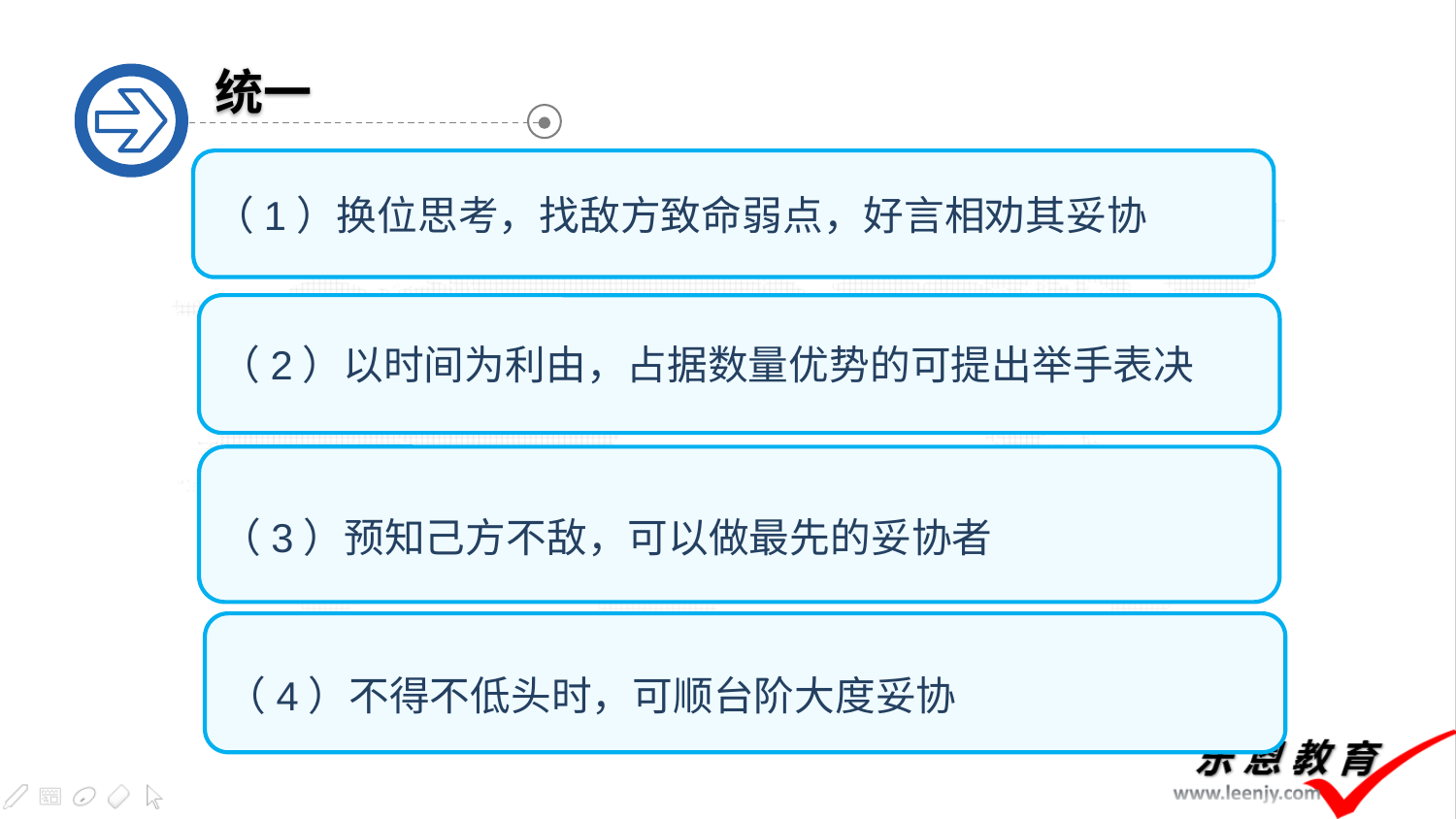

统一

（1）换位思考，找敌方致命弱点，好言相劝其妥协
（2）以时间为利由，占据数量优势的可提出举手表决
（3）预知己方不敌，可以做最先的妥协者
（4）不得不低头时，可顺台阶大度妥协